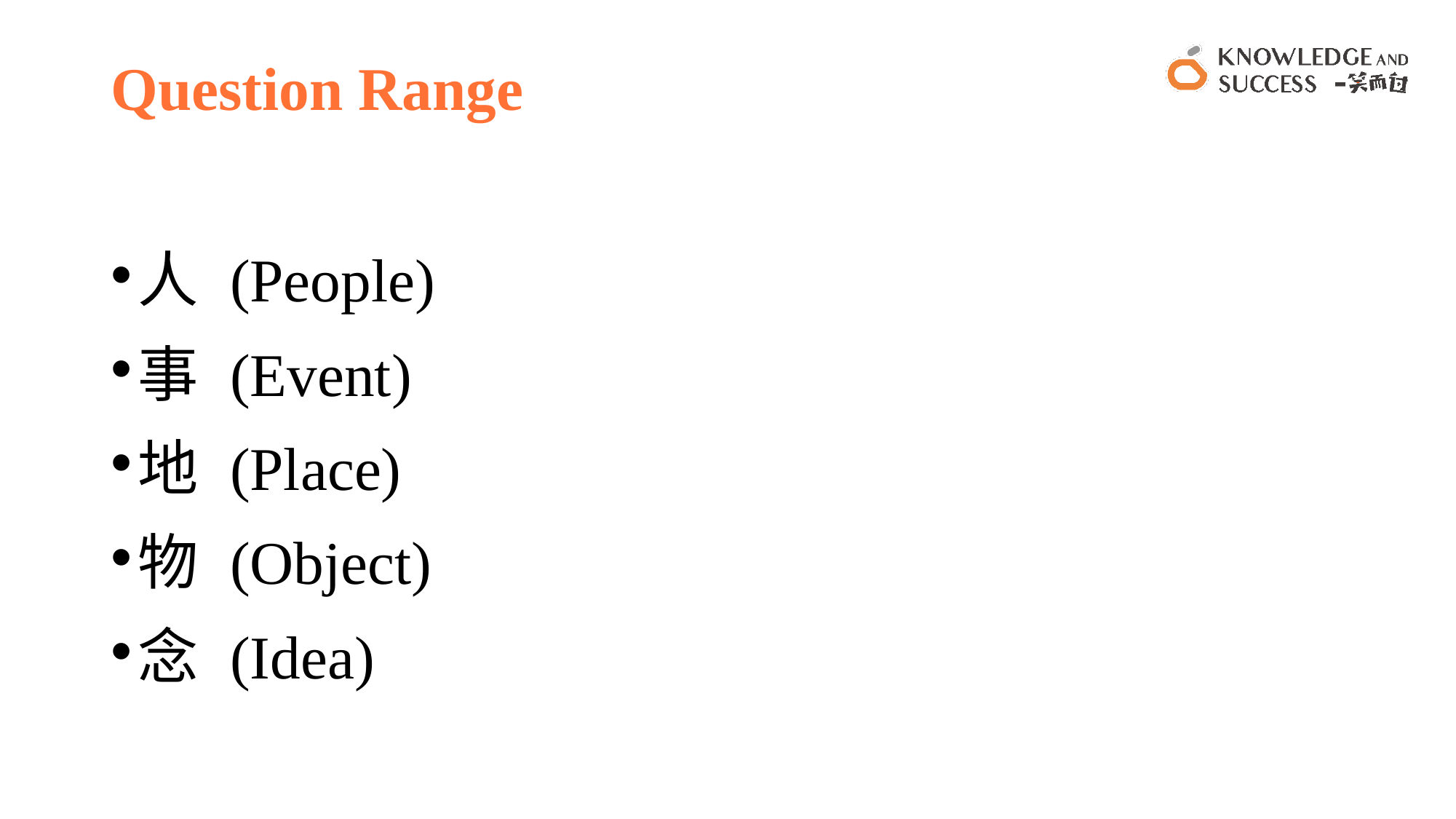

# Question Range

人 (People)
事 (Event)
地 (Place)
物 (Object)
念 (Idea)